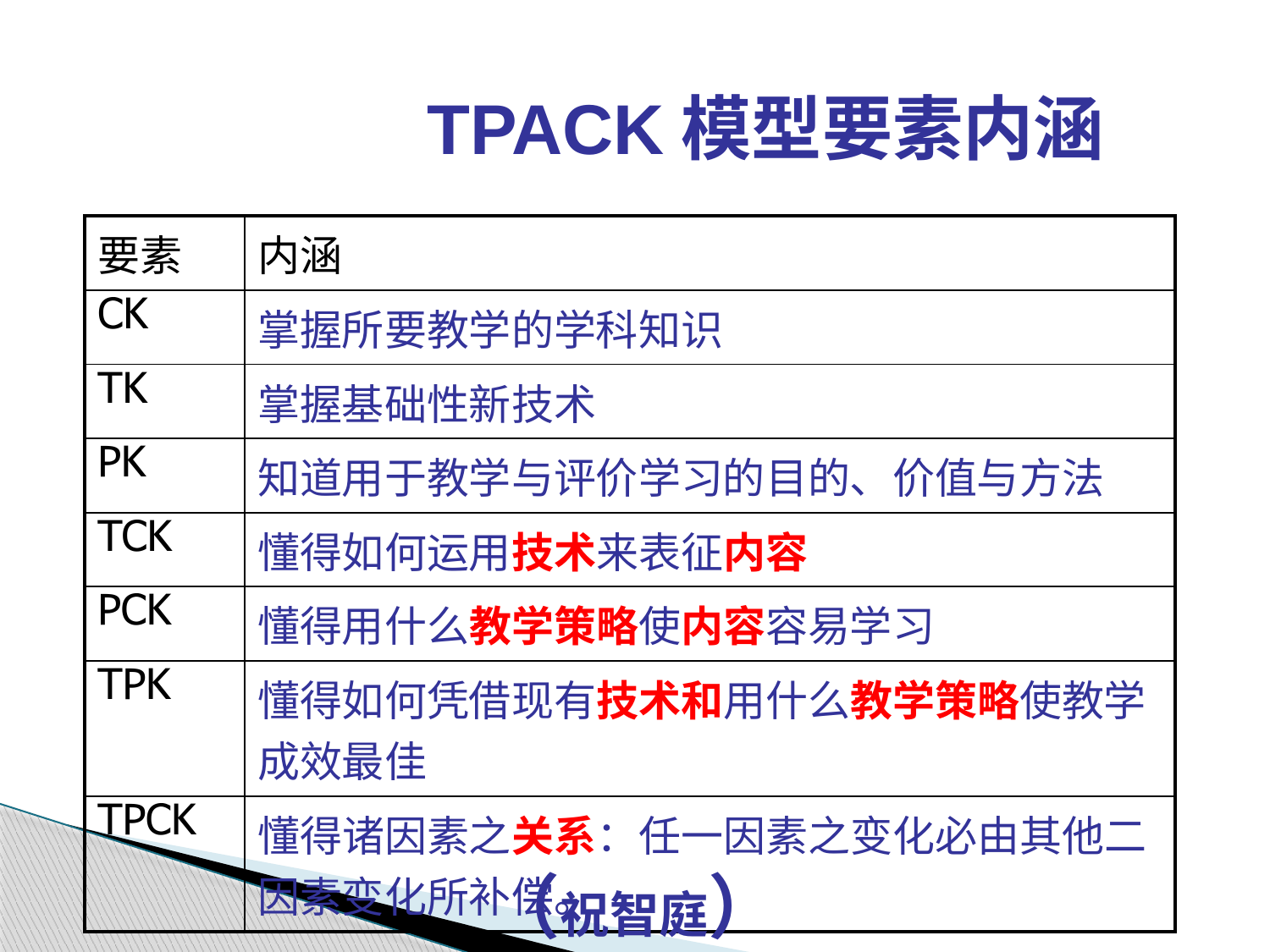

# TPACK模型要素内涵
| 要素 | 内涵 |
| --- | --- |
| CK | 掌握所要教学的学科知识 |
| TK | 掌握基础性新技术 |
| PK | 知道用于教学与评价学习的目的、价值与方法 |
| TCK | 懂得如何运用技术来表征内容 |
| PCK | 懂得用什么教学策略使内容容易学习 |
| TPK | 懂得如何凭借现有技术和用什么教学策略使教学成效最佳 |
| TPCK | 懂得诸因素之关系：任一因素之变化必由其他二因素变化所补偿。 |
（祝智庭）